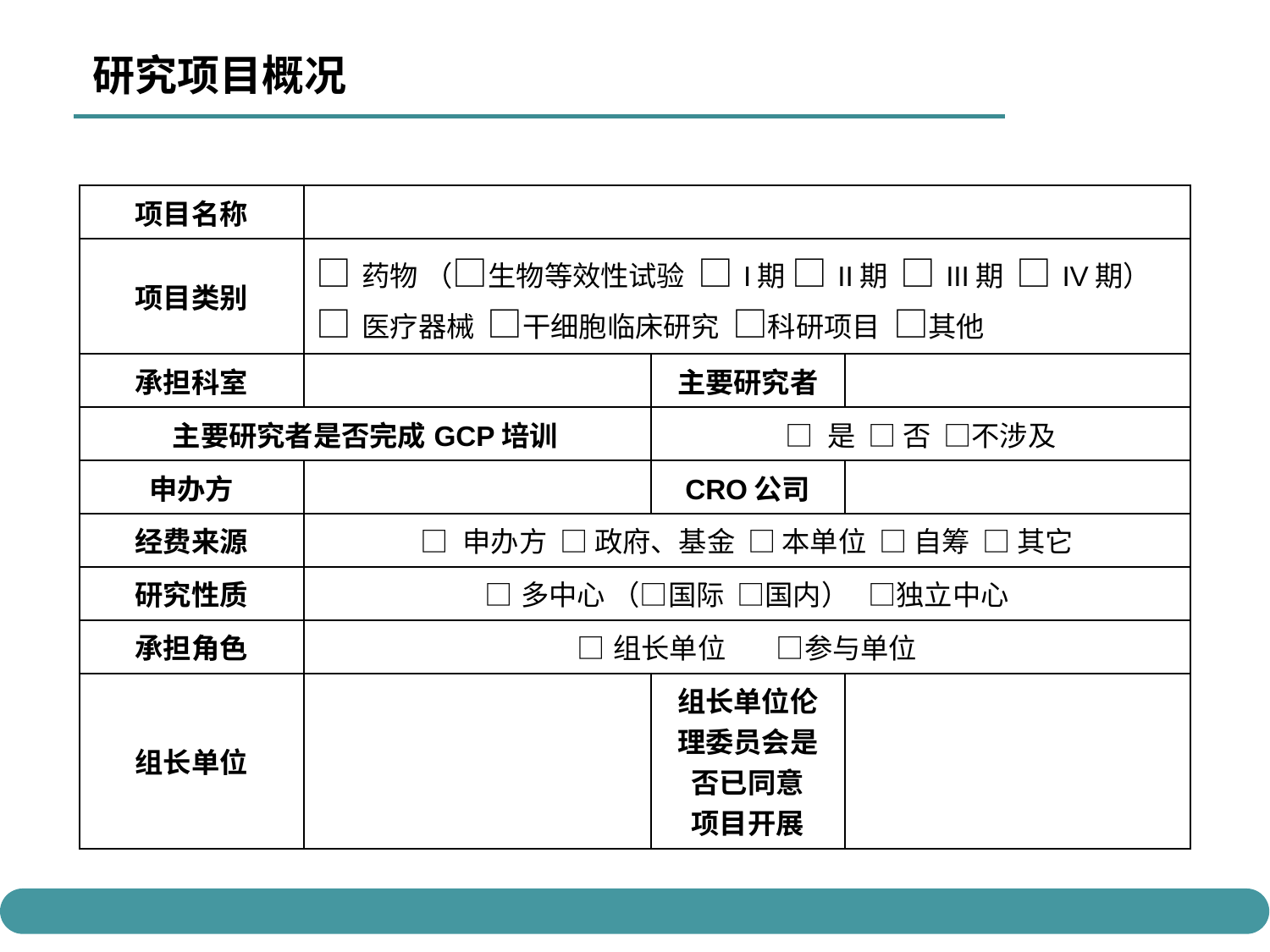

研究项目概况
| 项目名称 |  |  |  |
| --- | --- | --- | --- |
| 项目类别 | □药物 （□生物等效性试验 □I期 □II期 □III期 □IV期） □医疗器械 □干细胞临床研究 □科研项目 □其他 |  |  |
| 承担科室 |  | 主要研究者 |  |
| 主要研究者是否完成GCP培训 |  | □ 是 □ 否 □不涉及 |  |
| 申办方 |  | CRO公司 |  |
| 经费来源 | □ 申办方 □ 政府、基金 □ 本单位 □ 自筹 □ 其它 |  |  |
| 研究性质 | □多中心 （□国际 □国内） □独立中心 |  |  |
| 承担角色 | □组长单位 □参与单位 |  |  |
| 组长单位 |  | 组长单位伦理委员会是否已同意 项目开展 |  |